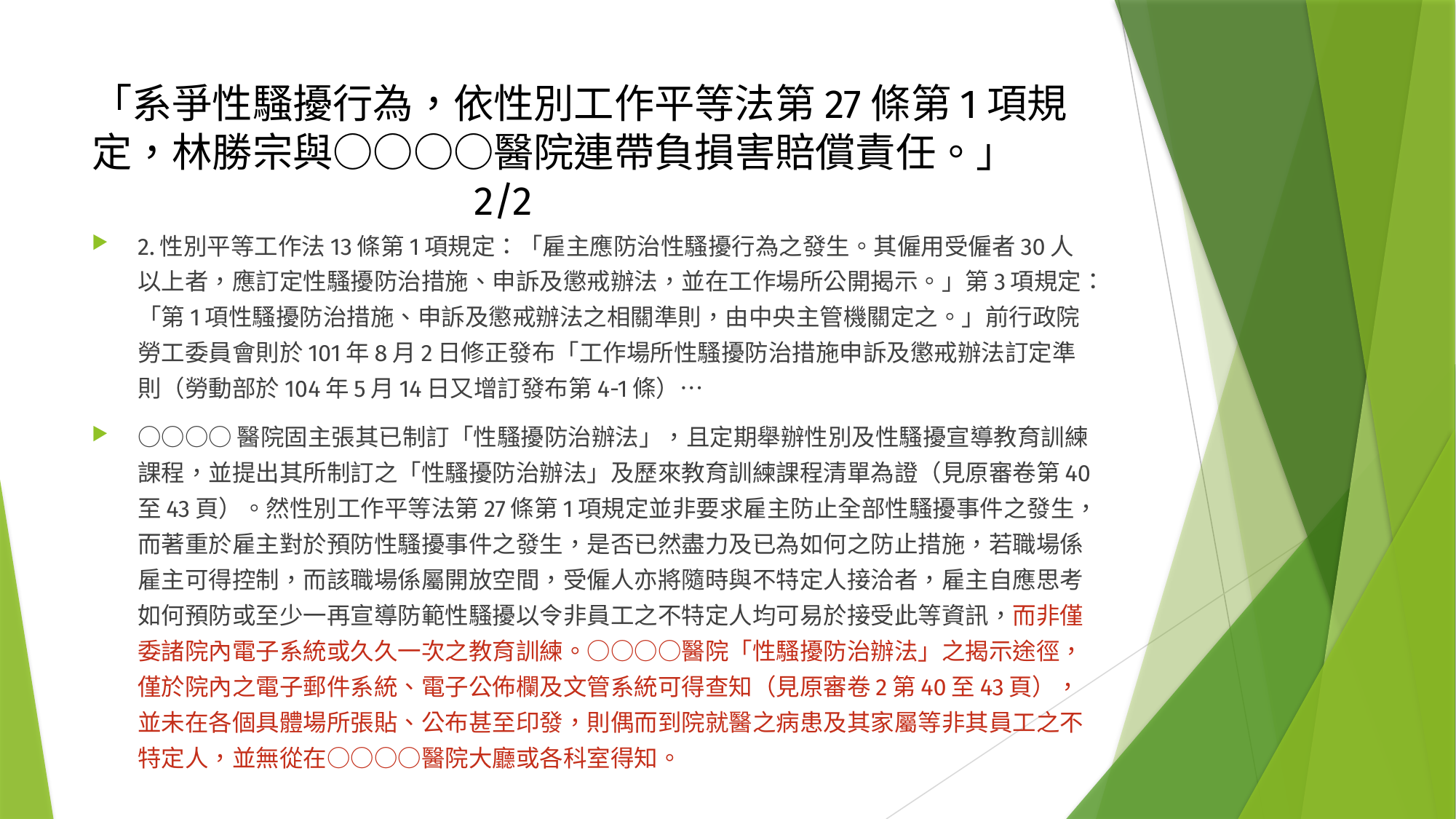

# 「系爭性騷擾行為，依性別工作平等法第27條第1項規定，林勝宗與○○○○醫院連帶負損害賠償責任。」 2/2
2.性別平等工作法13條第1項規定：「雇主應防治性騷擾行為之發生。其僱用受僱者30人以上者，應訂定性騷擾防治措施、申訴及懲戒辦法，並在工作場所公開揭示。」第3項規定：「第1項性騷擾防治措施、申訴及懲戒辦法之相關準則，由中央主管機關定之。」前行政院勞工委員會則於101年8月2日修正發布「工作場所性騷擾防治措施申訴及懲戒辦法訂定準則（勞動部於104年5月14日又增訂發布第4-1條）…
○○○○醫院固主張其已制訂「性騷擾防治辦法」，且定期舉辦性別及性騷擾宣導教育訓練課程，並提出其所制訂之「性騷擾防治辦法」及歷來教育訓練課程清單為證（見原審卷第40至43頁）。然性別工作平等法第27條第1項規定並非要求雇主防止全部性騷擾事件之發生，而著重於雇主對於預防性騷擾事件之發生，是否已然盡力及已為如何之防止措施，若職場係雇主可得控制，而該職場係屬開放空間，受僱人亦將隨時與不特定人接洽者，雇主自應思考如何預防或至少一再宣導防範性騷擾以令非員工之不特定人均可易於接受此等資訊，而非僅委諸院內電子系統或久久一次之教育訓練。○○○○醫院「性騷擾防治辦法」之揭示途徑，僅於院內之電子郵件系統、電子公佈欄及文管系統可得查知（見原審卷2第40至43頁），並未在各個具體場所張貼、公布甚至印發，則偶而到院就醫之病患及其家屬等非其員工之不特定人，並無從在○○○○醫院大廳或各科室得知。